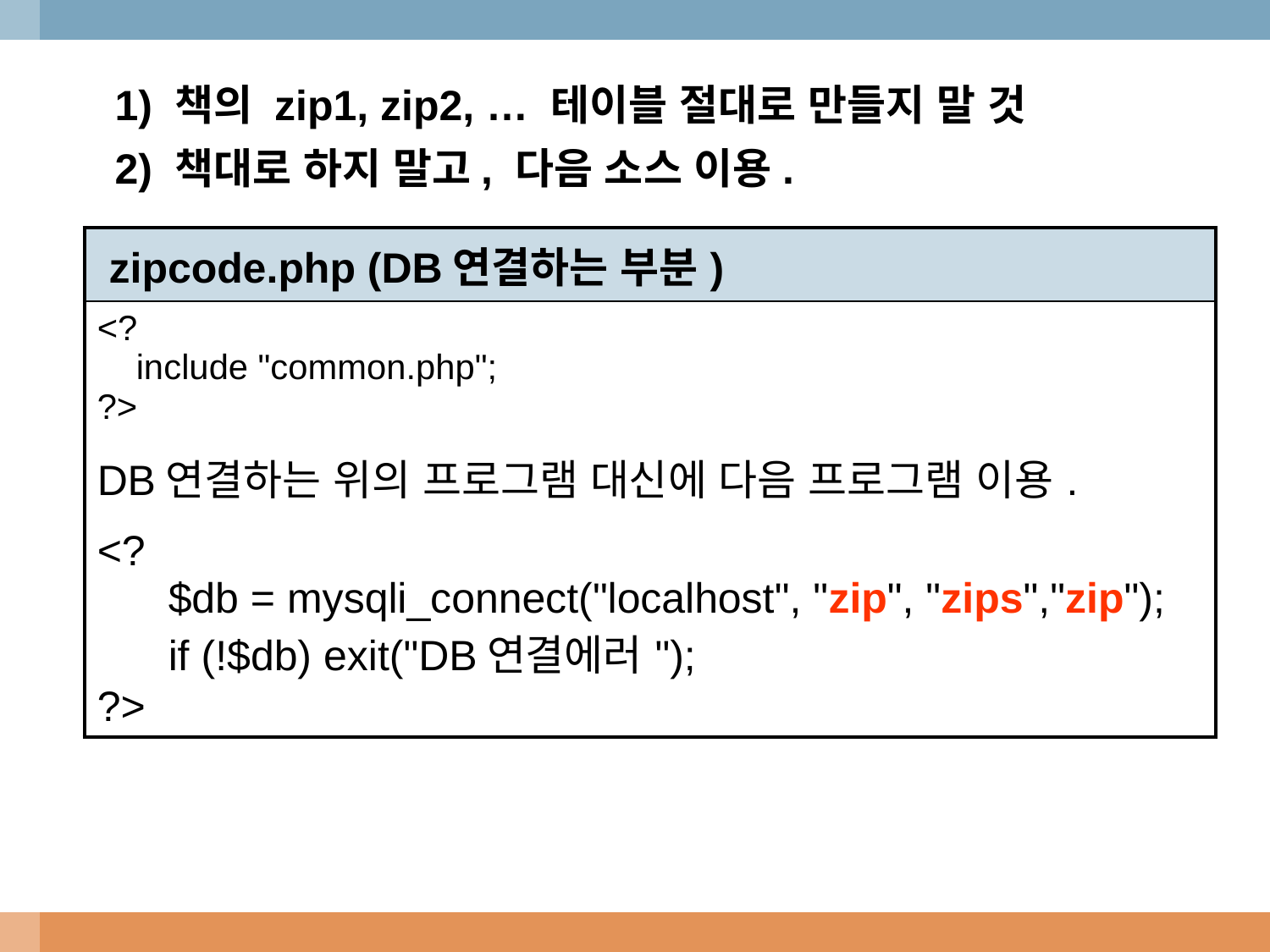

1) 책의 zip1, zip2, … 테이블 절대로 만들지 말 것
2) 책대로 하지 말고, 다음 소스 이용.
| zipcode.php (DB연결하는 부분) |
| --- |
| <? include "common.php"; ?> DB연결하는 위의 프로그램 대신에 다음 프로그램 이용. <? $db = mysqli\_connect("localhost", "zip", "zips","zip"); if (!$db) exit("DB연결에러"); ?> |